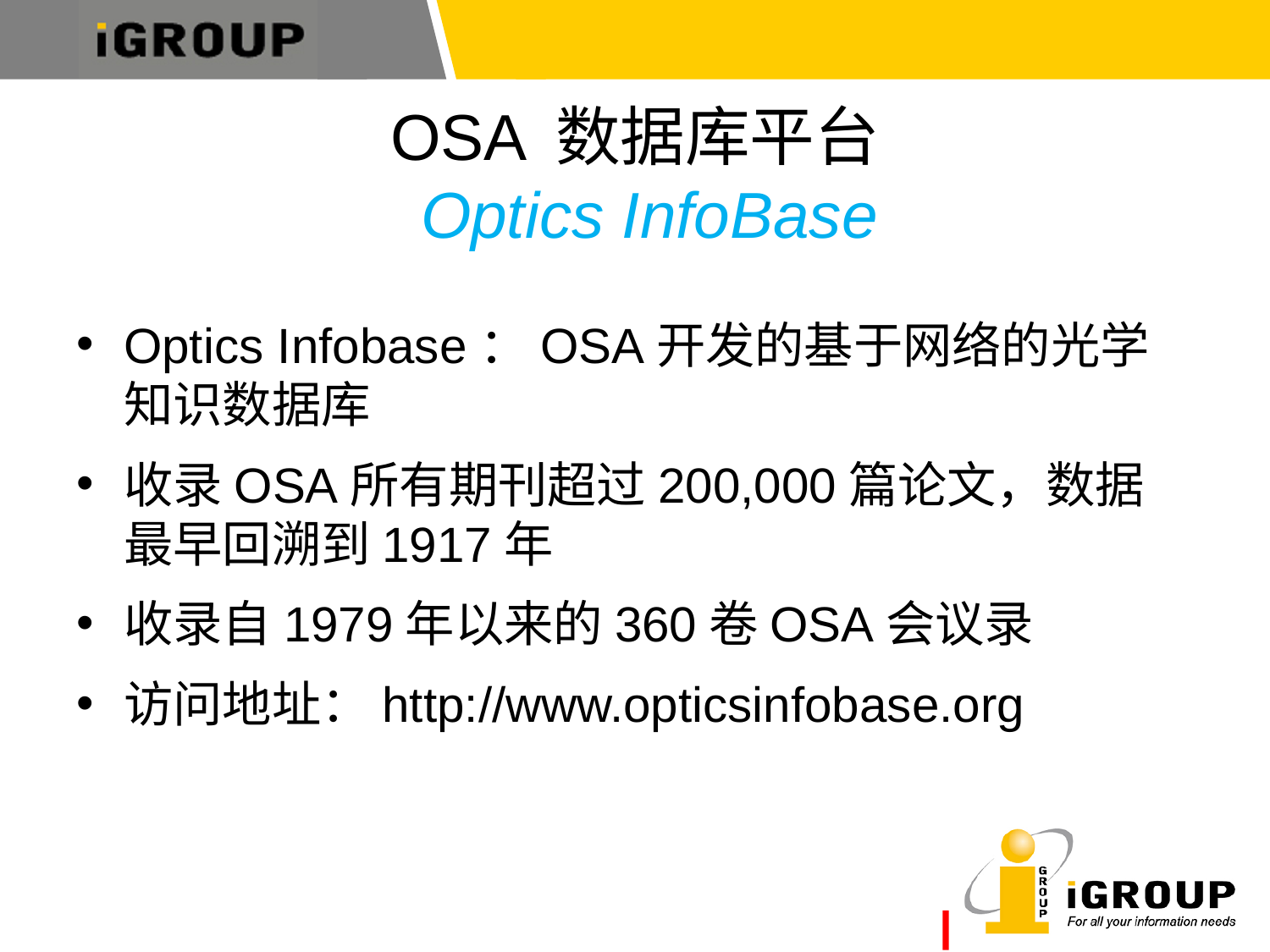

# OSA 数据库平台 Optics InfoBase
Optics Infobase：OSA开发的基于网络的光学知识数据库
收录OSA所有期刊超过200,000篇论文，数据最早回溯到1917年
收录自1979年以来的360卷OSA会议录
访问地址：http://www.opticsinfobase.org